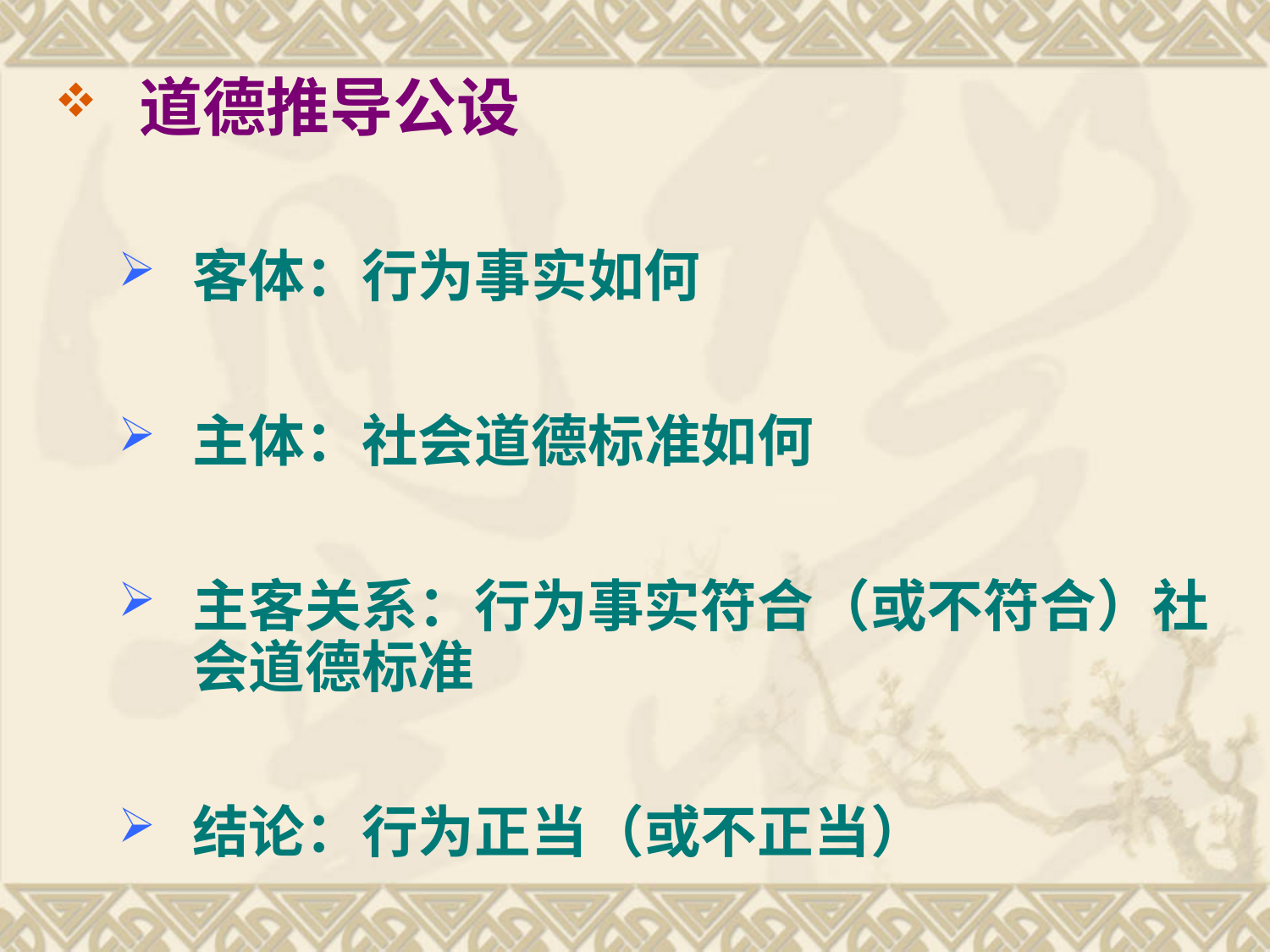

道德推导公设

客体：行为事实如何

主体：社会道德标准如何

主客关系：行为事实符合（或不符合）社会道德标准

结论：行为正当（或不正当）